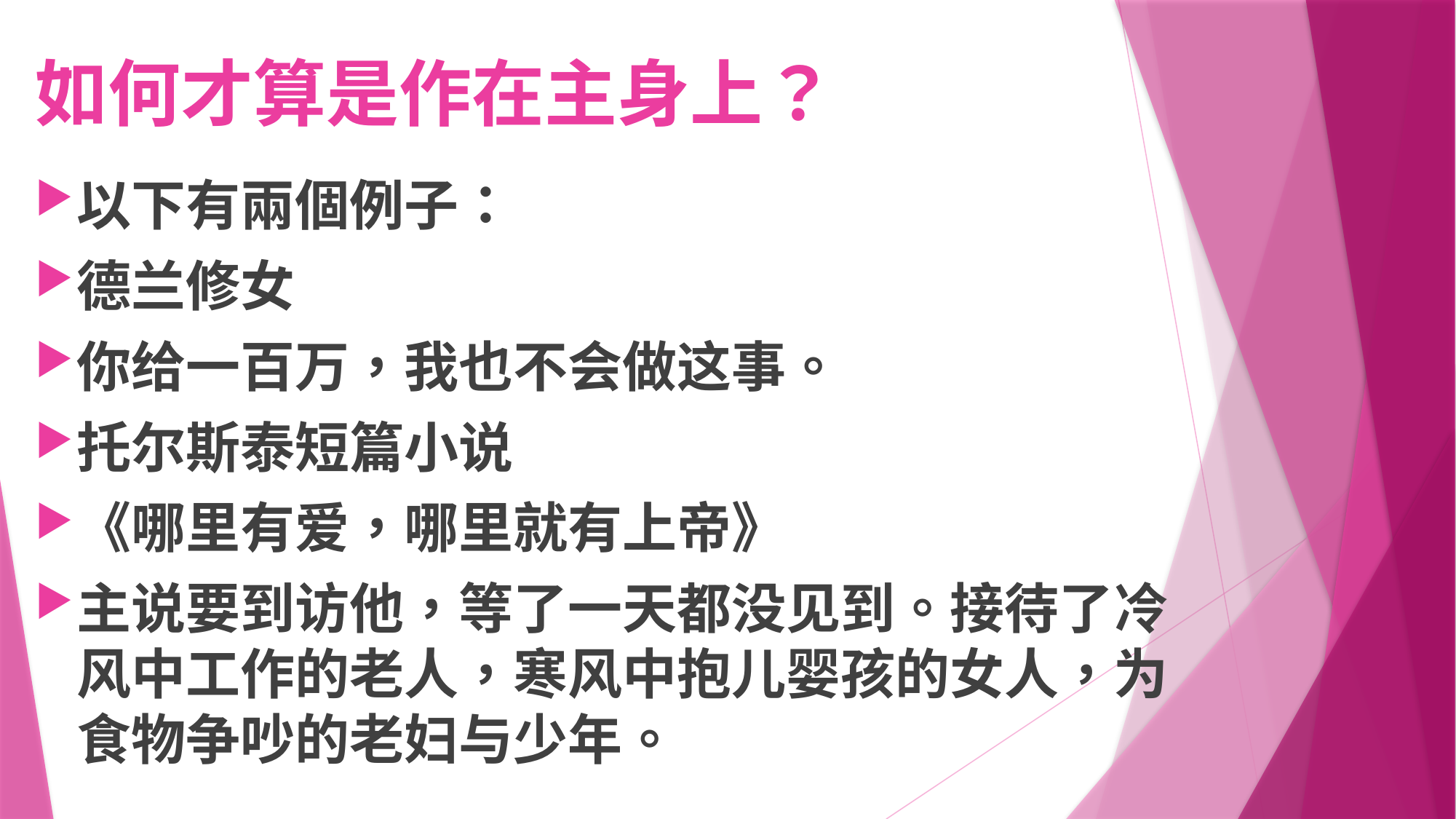

# 如何才算是作在主身上？
以下有兩個例子：
德兰修女
你给一百万，我也不会做这事。
托尔斯泰短篇小说
《哪里有爱，哪里就有上帝》
主说要到访他，等了一天都没见到。接待了冷风中工作的老人，寒风中抱儿婴孩的女人，为食物争吵的老妇与少年。